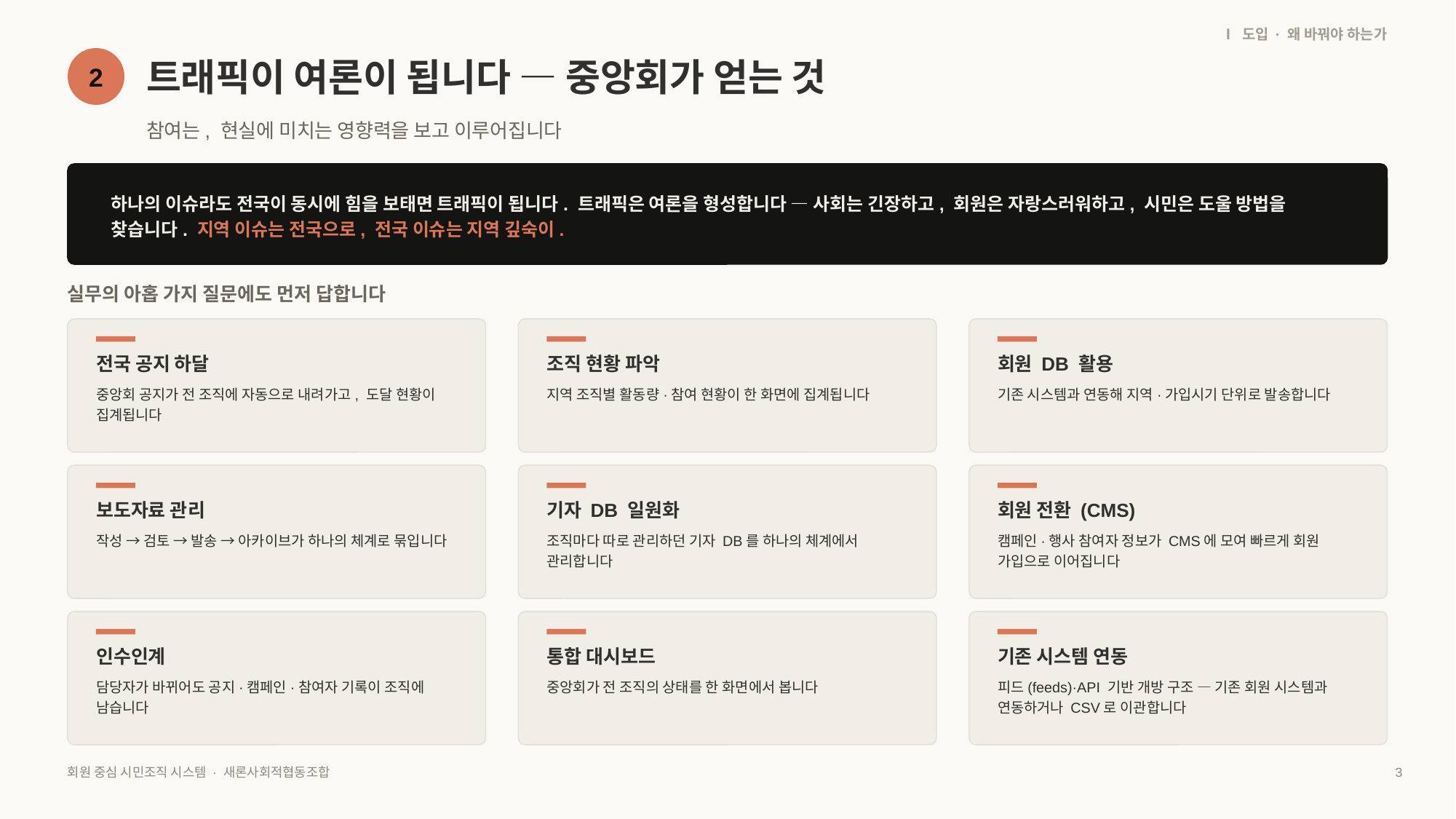

Ⅰ 도입 · 왜 바꿔야 하는가
트래픽이 여론이 됩니다 — 중앙회가 얻는 것

2
참여는, 현실에 미치는 영향력을 보고 이루어집니다

하나의 이슈라도 전국이 동시에 힘을 보태면 트래픽이 됩니다. 트래픽은 여론을 형성합니다 — 사회는 긴장하고, 회원은 자랑스러워하고, 시민은 도울 방법을 찾습니다. 지역 이슈는 전국으로, 전국 이슈는 지역 깊숙이.
실무의 아홉 가지 질문에도 먼저 답합니다

전국 공지 하달
조직 현황 파악
회원 DB 활용
중앙회 공지가 전 조직에 자동으로 내려가고, 도달 현황이 집계됩니다
지역 조직별 활동량·참여 현황이 한 화면에 집계됩니다
기존 시스템과 연동해 지역·가입시기 단위로 발송합니다

보도자료 관리
기자 DB 일원화
회원 전환 (CMS)
작성 → 검토 → 발송 → 아카이브가 하나의 체계로 묶입니다
조직마다 따로 관리하던 기자 DB를 하나의 체계에서 관리합니다
캠페인·행사 참여자 정보가 CMS에 모여 빠르게 회원 가입으로 이어집니다

인수인계
통합 대시보드
기존 시스템 연동
담당자가 바뀌어도 공지·캠페인·참여자 기록이 조직에 남습니다
중앙회가 전 조직의 상태를 한 화면에서 봅니다
피드(feeds)·API 기반 개방 구조 — 기존 회원 시스템과 연동하거나 CSV로 이관합니다
회원 중심 시민조직 시스템 · 새론사회적협동조합
3